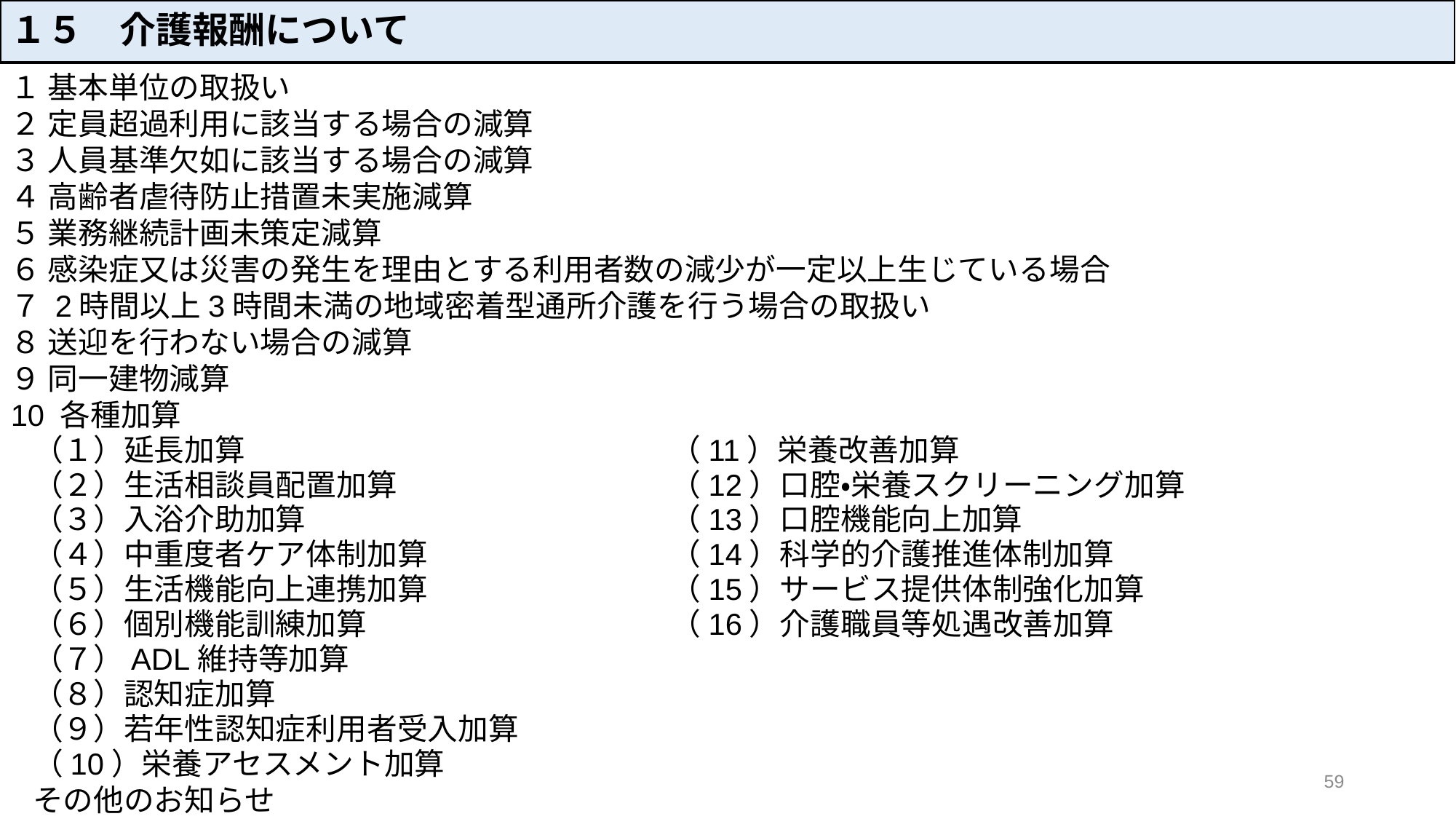

１５　介護報酬について
１ 基本単位の取扱い
２ 定員超過利用に該当する場合の減算
３ 人員基準欠如に該当する場合の減算
４ 高齢者虐待防止措置未実施減算
５ 業務継続計画未策定減算
６ 感染症又は災害の発生を理由とする利用者数の減少が一定以上生じている場合
７ 2時間以上3時間未満の地域密着型通所介護を行う場合の取扱い
８ 送迎を行わない場合の減算
９ 同一建物減算
10 各種加算
（１）延長加算　　　　　　　　　　　　　　（11）栄養改善加算
（２）生活相談員配置加算　　　　　　　　　（12）口腔・栄養スクリーニング加算
（３）入浴介助加算　　　　　　　　　　　　（13）口腔機能向上加算
（４）中重度者ケア体制加算　　　　　　　　（14）科学的介護推進体制加算
（５）生活機能向上連携加算　　　　　　　　（15）サービス提供体制強化加算
（６）個別機能訓練加算　　　　　　　　　　（16）介護職員等処遇改善加算
（７）ADL維持等加算
（８）認知症加算
（９）若年性認知症利用者受入加算
（10）栄養アセスメント加算
その他のお知らせ

59